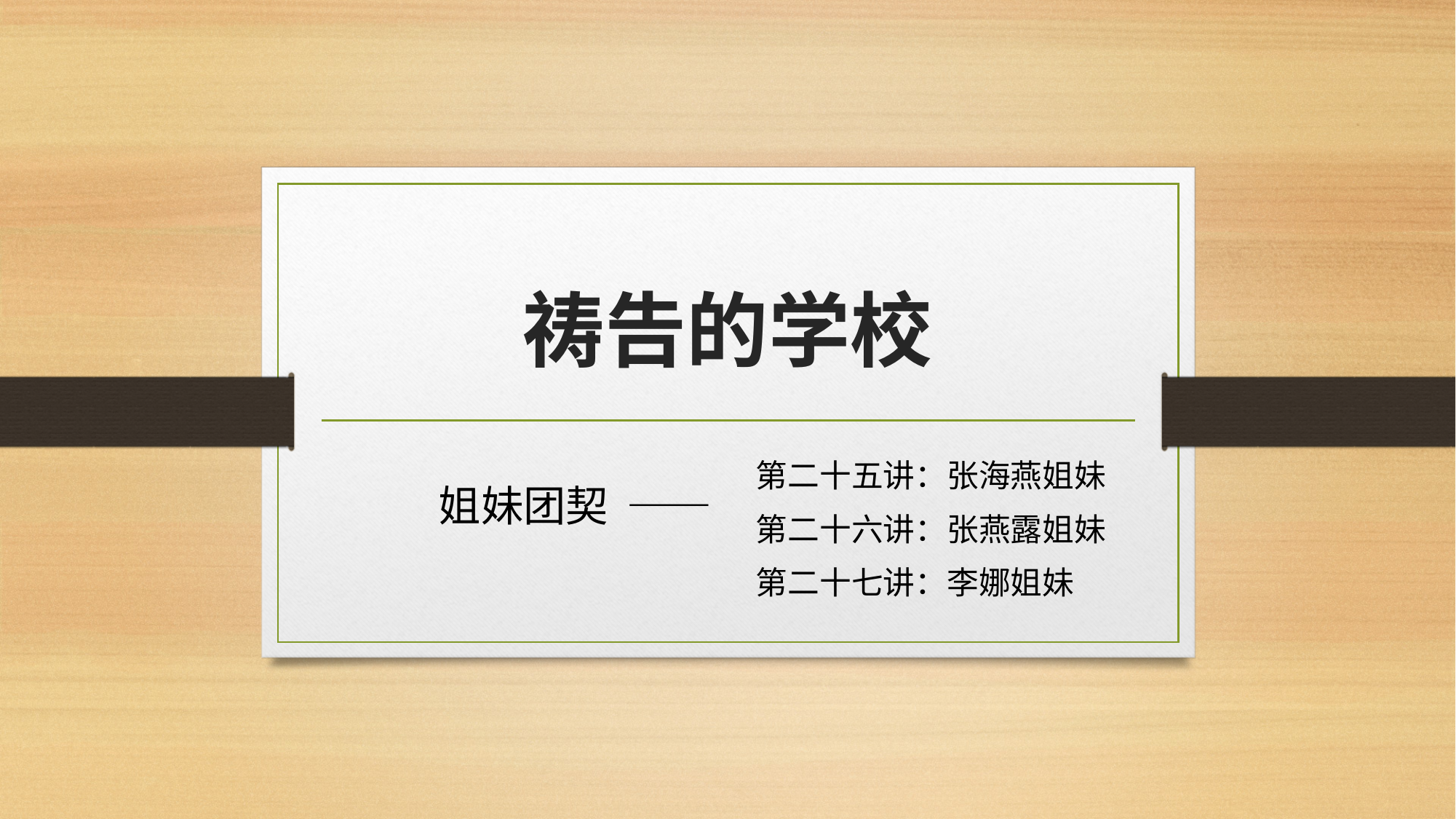

# 祷告的学校
第二十五讲：张海燕姐妹
第二十六讲：张燕露姐妹
第二十七讲：李娜姐妹

   姐妹团契  ——